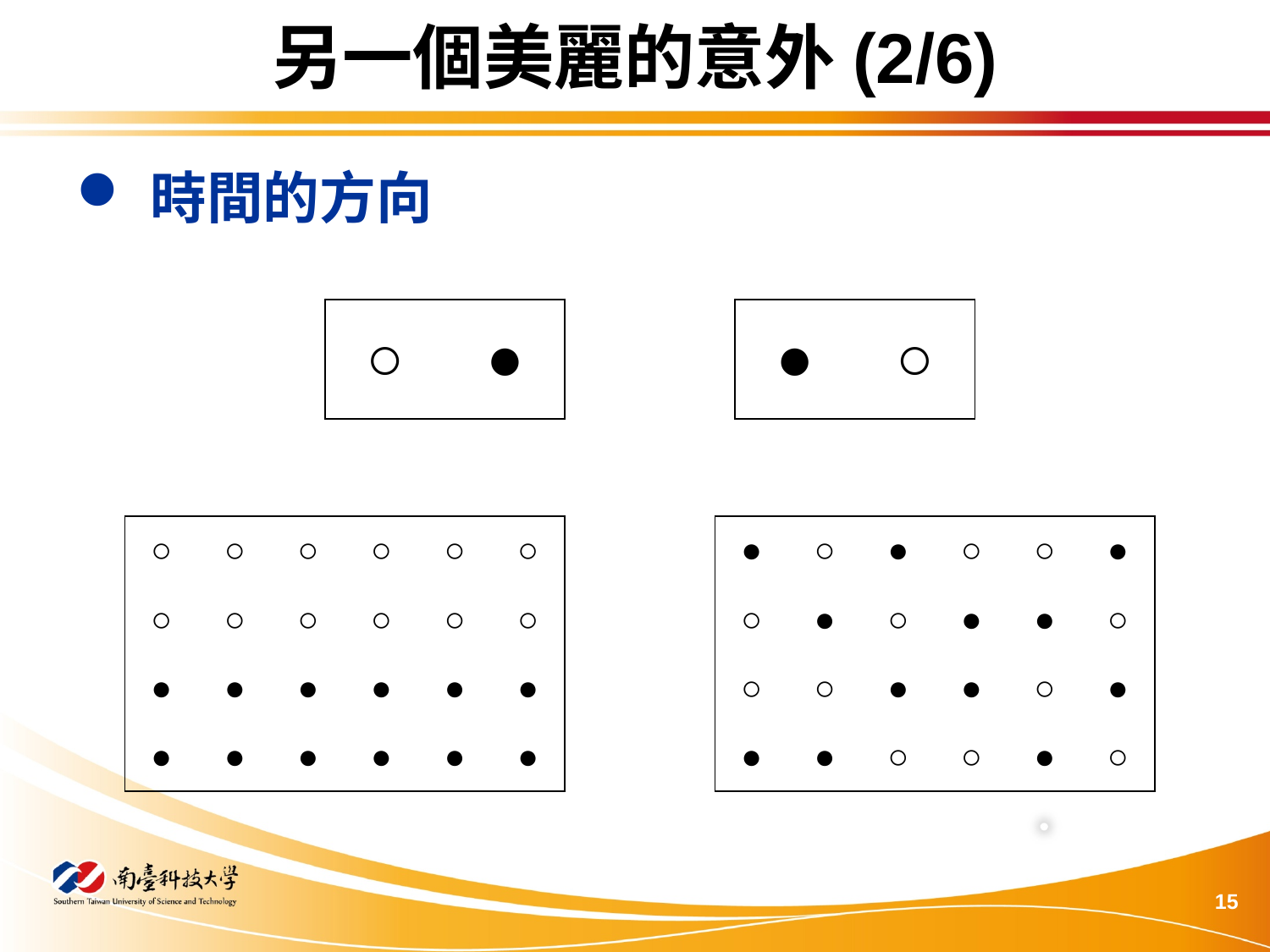

# 另一個美麗的意外(2/6)
時間的方向
| ○ | ● |
| --- | --- |
| ● | ○ |
| --- | --- |
| ○ | ○ | ○ | ○ | ○ | ○ |
| --- | --- | --- | --- | --- | --- |
| ○ | ○ | ○ | ○ | ○ | ○ |
| ● | ● | ● | ● | ● | ● |
| ● | ● | ● | ● | ● | ● |
| ● | ○ | ● | ○ | ○ | ● |
| --- | --- | --- | --- | --- | --- |
| ○ | ● | ○ | ● | ● | ○ |
| ○ | ○ | ● | ● | ○ | ● |
| ● | ● | ○ | ○ | ● | ○ |
15